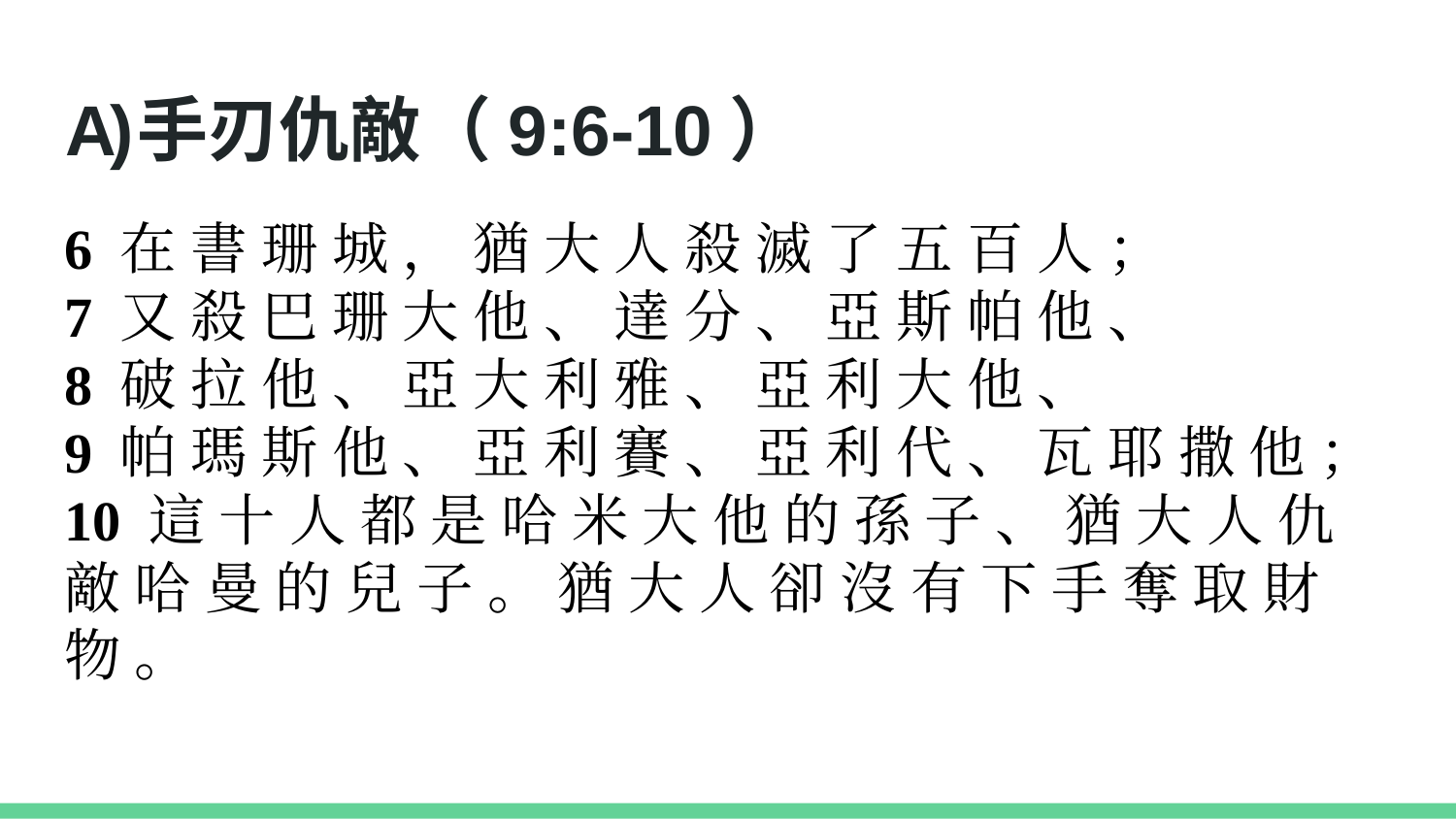

# 手刃仇敵（9:6-10）
6 在 書 珊 城 ， 猶 大 人 殺 滅 了 五 百 人 ；
7 又 殺 巴 珊 大 他 、 達 分 、 亞 斯 帕 他 、
8 破 拉 他 、 亞 大 利 雅 、 亞 利 大 他 、
9 帕 瑪 斯 他 、 亞 利 賽 、 亞 利 代 、 瓦 耶 撒 他 ；
10 這 十 人 都 是 哈 米 大 他 的 孫 子 、 猶 大 人 仇 敵 哈 曼 的 兒 子 。 猶 大 人 卻 沒 有 下 手 奪 取 財 物 。